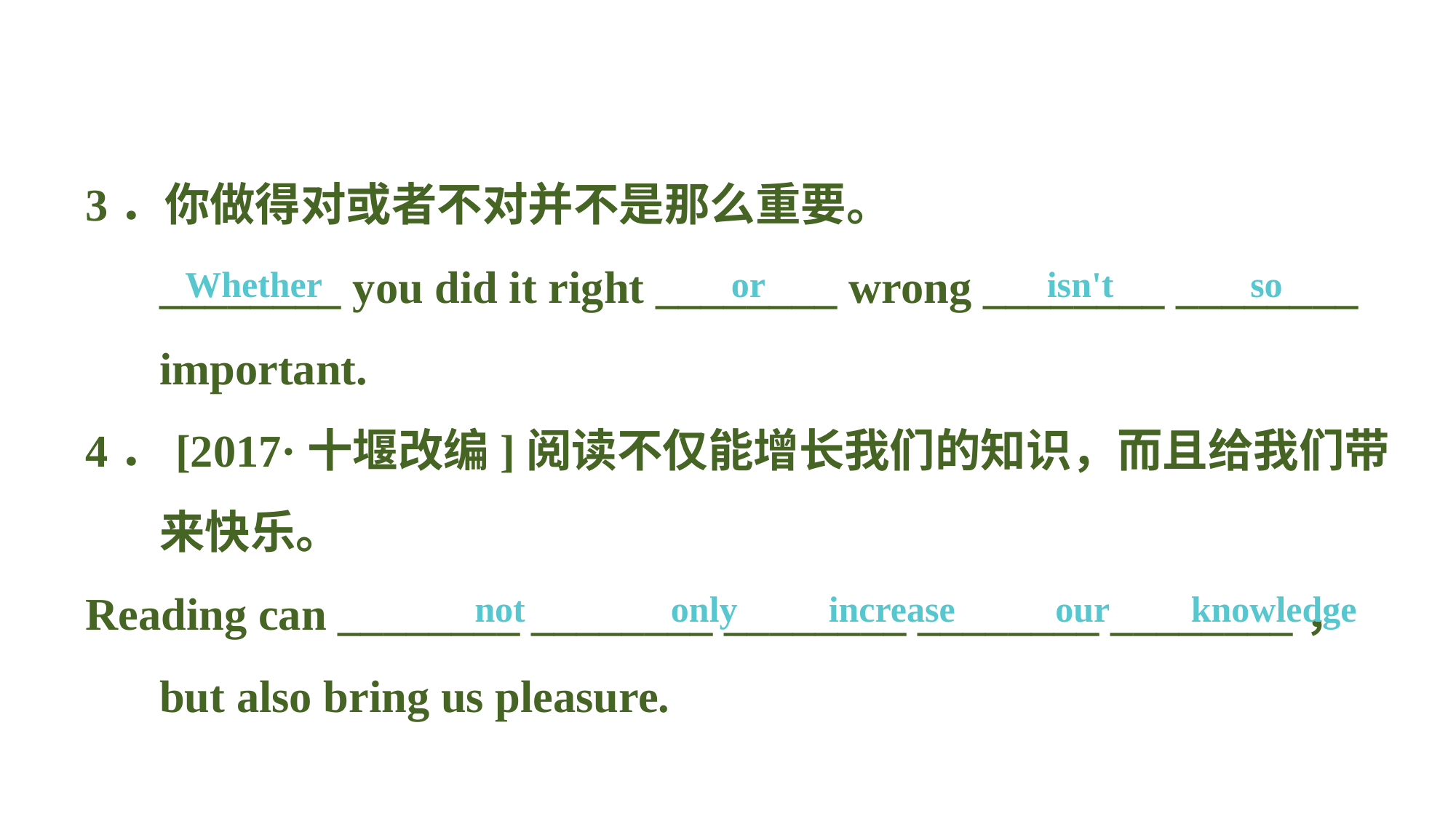

3．你做得对或者不对并不是那么重要。
________ you did it right ________ wrong ________ ________ important.
4．[2017·十堰改编]阅读不仅能增长我们的知识，而且给我们带来快乐。
Reading can ________ ________ ________ ________ ________， but also bring us pleasure.
Whether                                             or                               isn't               so
not                only          increase           our         knowledge